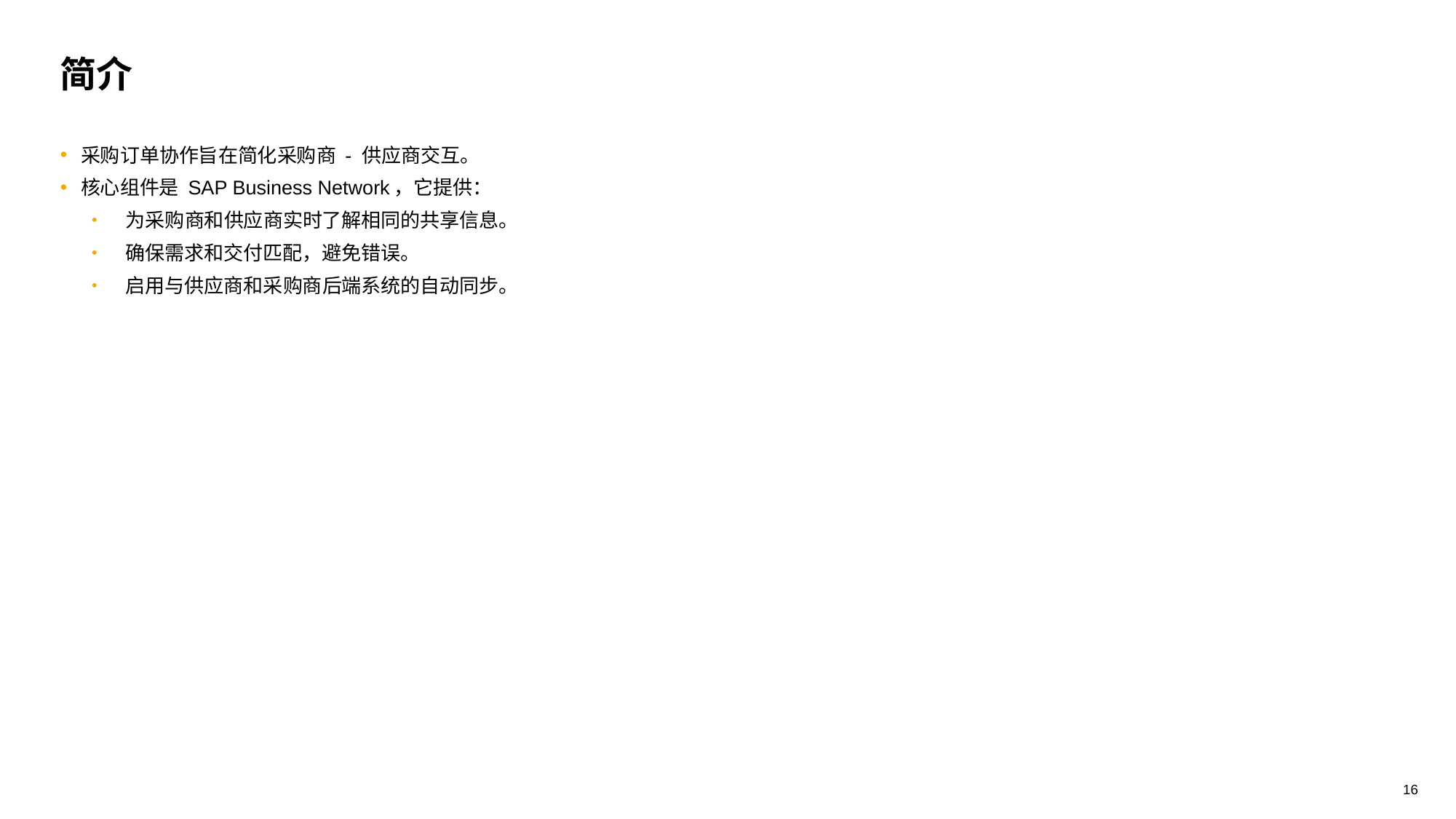

# 简介
采购订单协作旨在简化采购商 - 供应商交互。
核心组件是 SAP Business Network，它提供：
为采购商和供应商实时了解相同的共享信息。
确保需求和交付匹配，避免错误。
启用与供应商和采购商后端系统的自动同步。